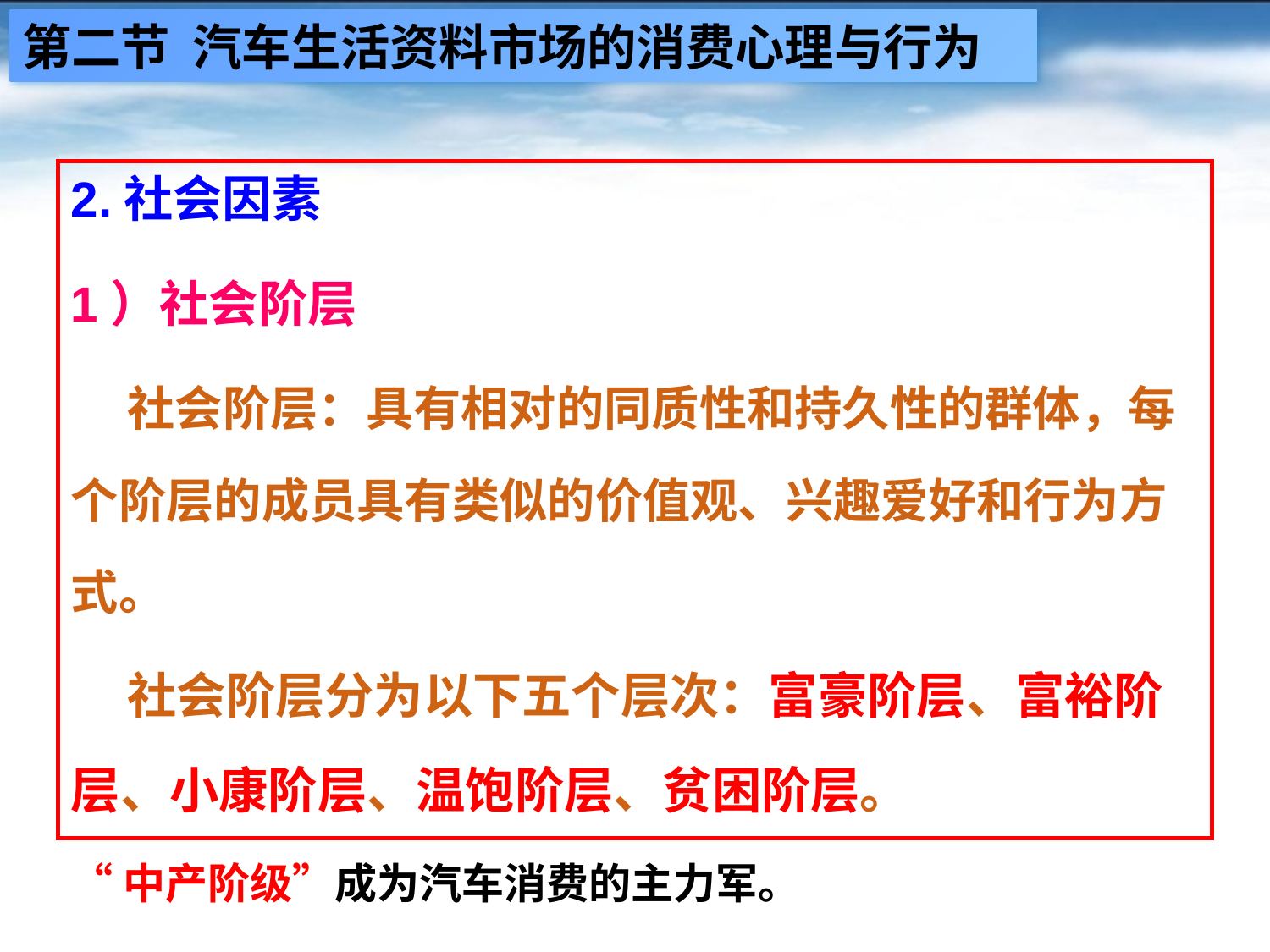

第二节  汽车生活资料市场的消费心理与行为
2.社会因素
1）社会阶层
    社会阶层：具有相对的同质性和持久性的群体，每个阶层的成员具有类似的价值观、兴趣爱好和行为方式。
    社会阶层分为以下五个层次：富豪阶层、富裕阶层、小康阶层、温饱阶层、贫困阶层。
“中产阶级”成为汽车消费的主力军。